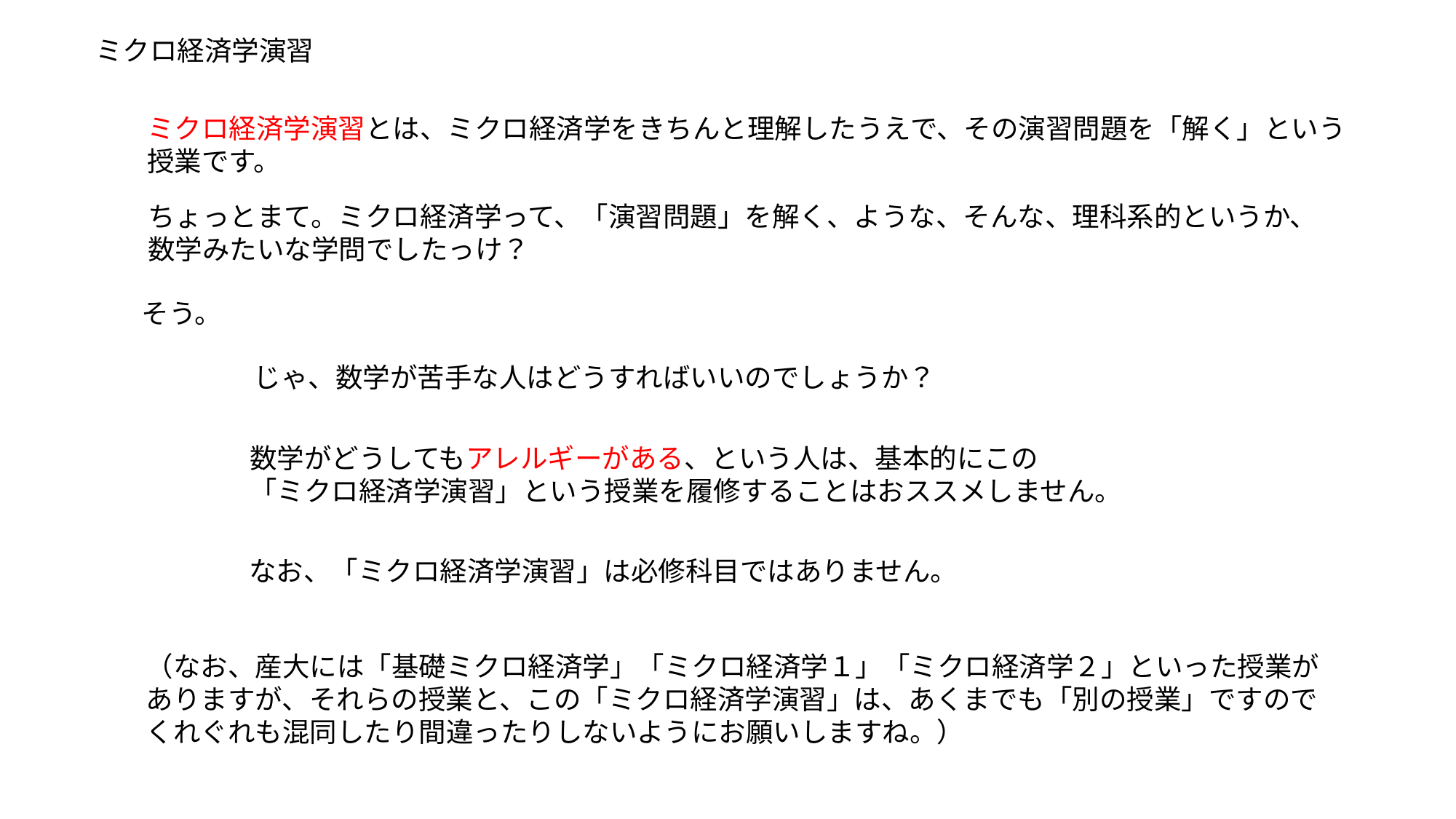

ミクロ経済学演習
ミクロ経済学演習とは、ミクロ経済学をきちんと理解したうえで、その演習問題を「解く」という
授業です。
ちょっとまて。ミクロ経済学って、「演習問題」を解く、ような、そんな、理科系的というか、
数学みたいな学問でしたっけ？
そう。
じゃ、数学が苦手な人はどうすればいいのでしょうか？
数学がどうしてもアレルギーがある、という人は、基本的にこの
「ミクロ経済学演習」という授業を履修することはおススメしません。
なお、「ミクロ経済学演習」は必修科目ではありません。
（なお、産大には「基礎ミクロ経済学」「ミクロ経済学１」「ミクロ経済学２」といった授業が
ありますが、それらの授業と、この「ミクロ経済学演習」は、あくまでも「別の授業」ですので
くれぐれも混同したり間違ったりしないようにお願いしますね。）